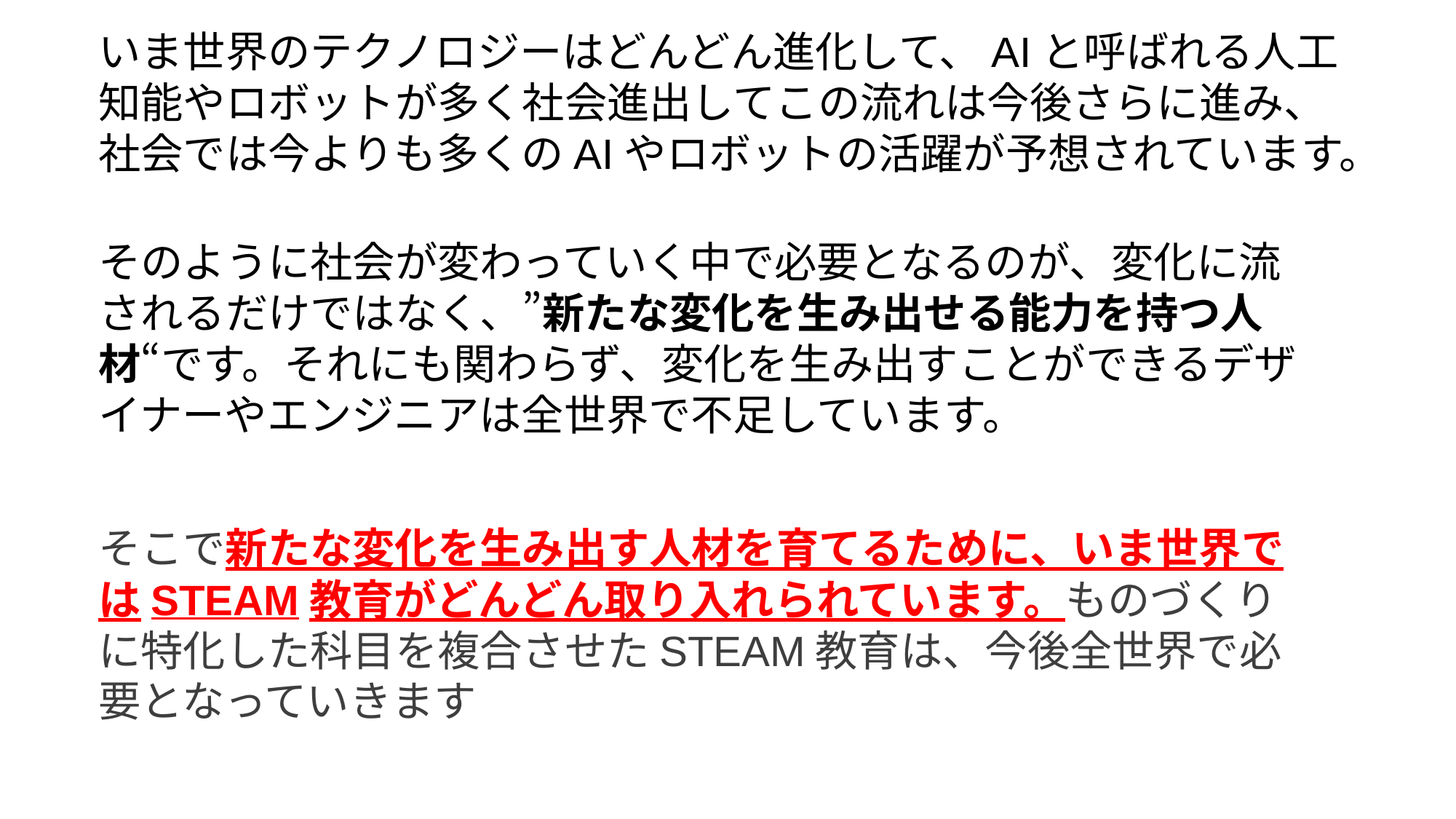

いま世界のテクノロジーはどんどん進化して、AIと呼ばれる人工知能やロボットが多く社会進出してこの流れは今後さらに進み、社会では今よりも多くのAIやロボットの活躍が予想されています。
そのように社会が変わっていく中で必要となるのが、変化に流されるだけではなく、”新たな変化を生み出せる能力を持つ人材“です。それにも関わらず、変化を生み出すことができるデザイナーやエンジニアは全世界で不足しています。
そこで新たな変化を生み出す人材を育てるために、いま世界ではSTEAM教育がどんどん取り入れられています。ものづくりに特化した科目を複合させたSTEAM教育は、今後全世界で必要となっていきます